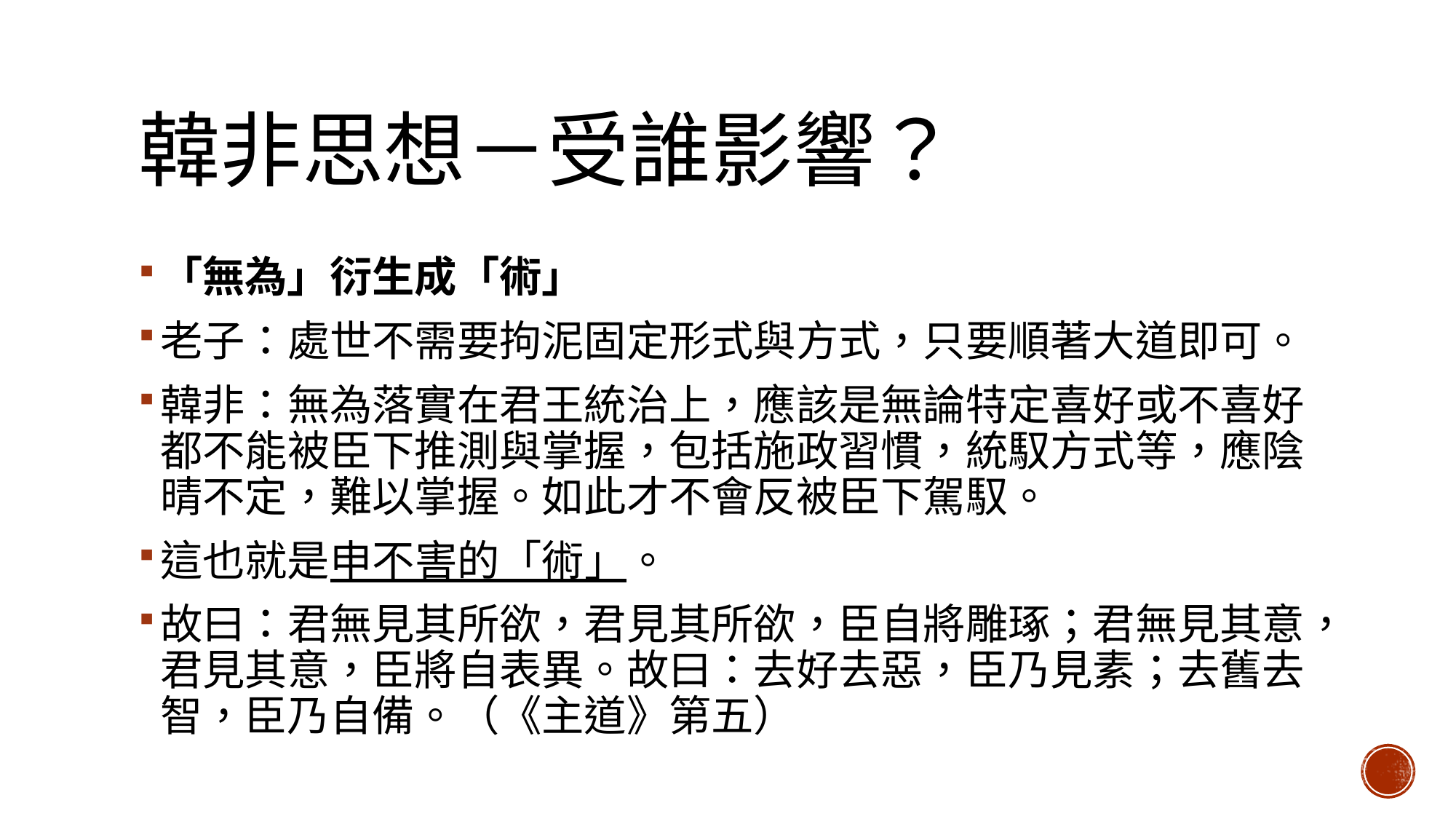

# 韓非思想－受誰影響？
「無為」衍生成「術」
老子：處世不需要拘泥固定形式與方式，只要順著大道即可。
韓非：無為落實在君王統治上，應該是無論特定喜好或不喜好都不能被臣下推測與掌握，包括施政習慣，統馭方式等，應陰晴不定，難以掌握。如此才不會反被臣下駕馭。
這也就是申不害的「術」。
故曰：君無見其所欲，君見其所欲，臣自將雕琢；君無見其意，君見其意，臣將自表異。故曰：去好去惡，臣乃見素；去舊去智，臣乃自備。（《主道》第五）